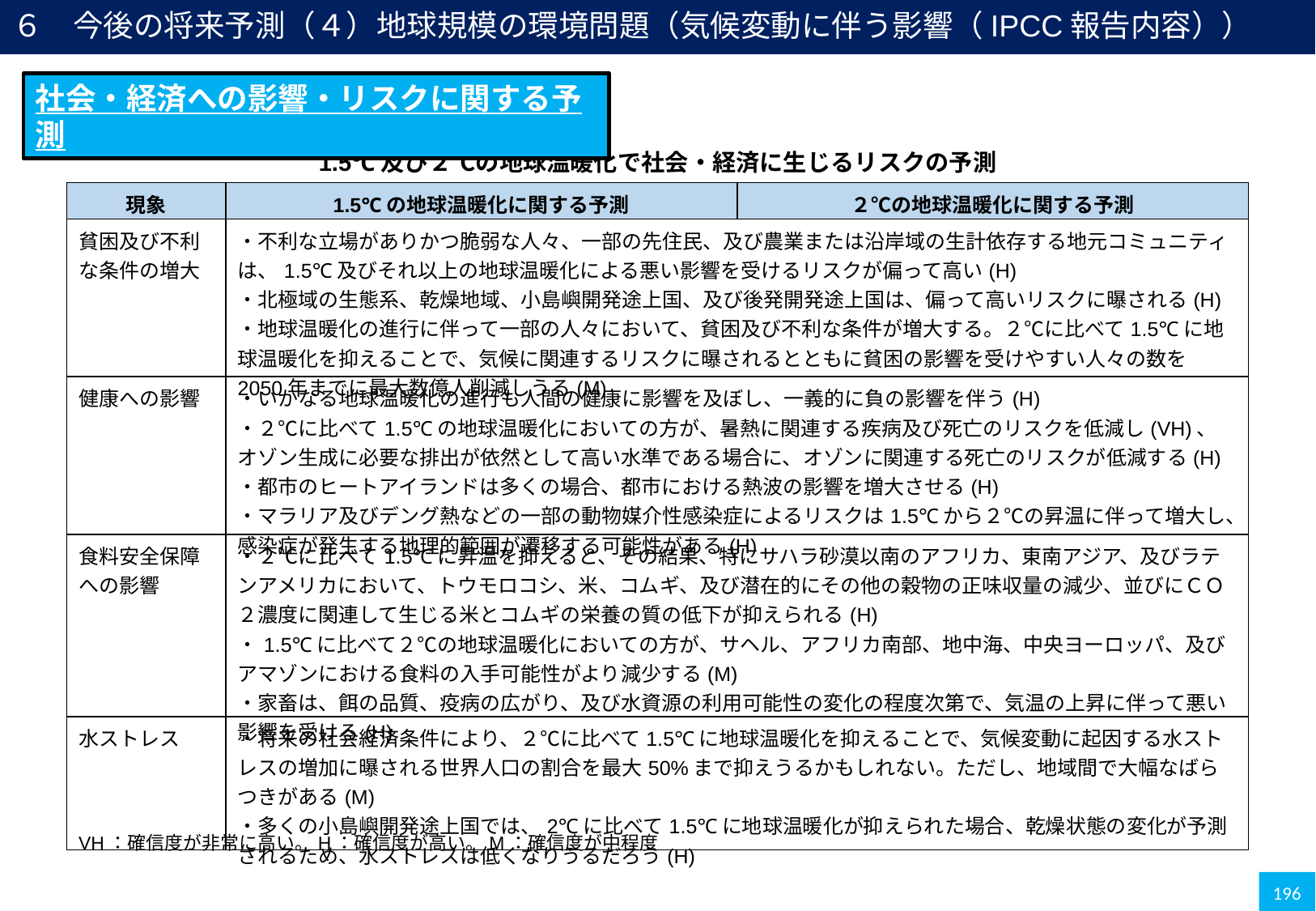

６　今後の将来予測（４）地球規模の環境問題（気候変動に伴う影響（IPCC報告内容））
社会・経済への影響・リスクに関する予測
1.5℃及び２℃の地球温暖化で社会・経済に生じるリスクの予測
| 現象 | 1.5℃の地球温暖化に関する予測 | ２℃の地球温暖化に関する予測 |
| --- | --- | --- |
| 貧困及び不利な条件の増大 | ・不利な立場がありかつ脆弱な人々、一部の先住民、及び農業または沿岸域の生計依存する地元コミュニティは、1.5℃及びそれ以上の地球温暖化による悪い影響を受けるリスクが偏って高い(H) ・北極域の生態系、乾燥地域、小島嶼開発途上国、及び後発開発途上国は、偏って高いリスクに曝される(H) ・地球温暖化の進行に伴って一部の人々において、貧困及び不利な条件が増大する。２℃に比べて1.5℃に地球温暖化を抑えることで、気候に関連するリスクに曝されるとともに貧困の影響を受けやすい人々の数を2050年までに最大数億人削減しうる(M) |  |
| 健康への影響 | ・いかなる地球温暖化の進行も人間の健康に影響を及ぼし、一義的に負の影響を伴う(H) ・２℃に比べて1.5℃の地球温暖化においての方が、暑熱に関連する疾病及び死亡のリスクを低減し(VH)、オゾン生成に必要な排出が依然として高い水準である場合に、オゾンに関連する死亡のリスクが低減する(H) ・都市のヒートアイランドは多くの場合、都市における熱波の影響を増大させる(H) ・マラリア及びデング熱などの一部の動物媒介性感染症によるリスクは1.5℃から２℃の昇温に伴って増大し、感染症が発生する地理的範囲が遷移する可能性がある(H) |  |
| 食料安全保障への影響 | ・２℃に比べて1.5℃に昇温を抑えると、その結果、特にサハラ砂漠以南のアフリカ、東南アジア、及びラテンアメリカにおいて、トウモロコシ、米、コムギ、及び潜在的にその他の穀物の正味収量の減少、並びにＣＯ２濃度に関連して生じる米とコムギの栄養の質の低下が抑えられる(H) ・1.5℃に比べて２℃の地球温暖化においての方が、サヘル、アフリカ南部、地中海、中央ヨーロッパ、及びアマゾンにおける食料の入手可能性がより減少する(M) ・家畜は、餌の品質、疫病の広がり、及び水資源の利用可能性の変化の程度次第で、気温の上昇に伴って悪い影響を受ける(H) |  |
| 水ストレス | ・将来の社会経済条件により、２℃に比べて1.5℃に地球温暖化を抑えることで、気候変動に起因する水ストレスの増加に曝される世界人口の割合を最大50%まで抑えうるかもしれない。ただし、地域間で大幅なばらつきがある(M) ・多くの小島嶼開発途上国では、2℃に比べて1.5℃に地球温暖化が抑えられた場合、乾燥状態の変化が予測されるため、水ストレスは低くなりうるだろう(H) |  |
VH：確信度が非常に高い。H：確信度が高い。M：確信度が中程度
196